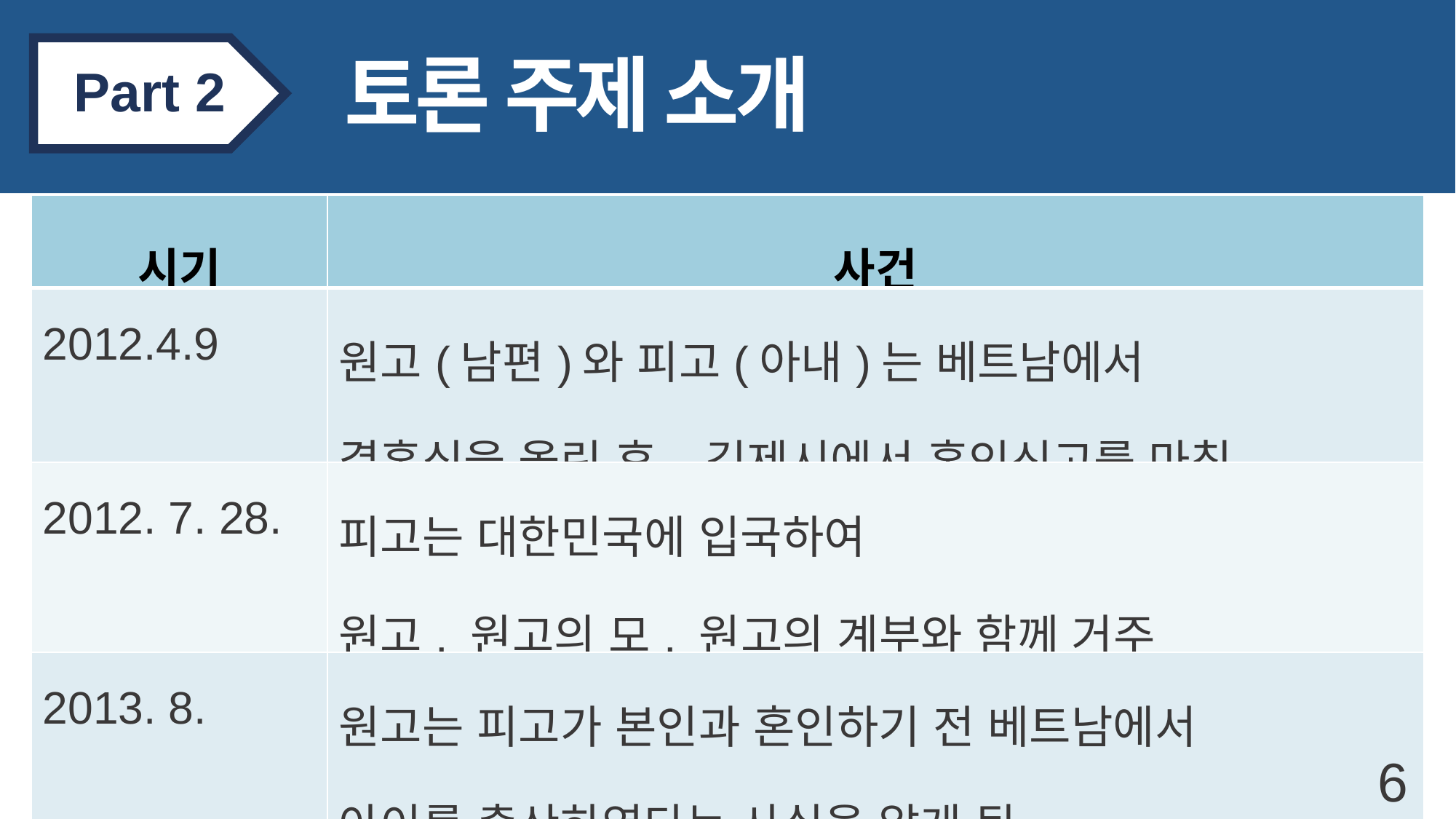

Part 2
토론 주제 소개
| 시기 | 사건 |
| --- | --- |
| 2012.4.9 | 원고(남편)와 피고(아내)는 베트남에서 결혼식을 올린 후, 김제시에서 혼인신고를 마침 |
| 2012. 7. 28. | 피고는 대한민국에 입국하여 원고, 원고의 모, 원고의 계부와 함께 거주 |
| 2013. 8. | 원고는 피고가 본인과 혼인하기 전 베트남에서 아이를 출산하였다는 사실을 알게 됨. |
6